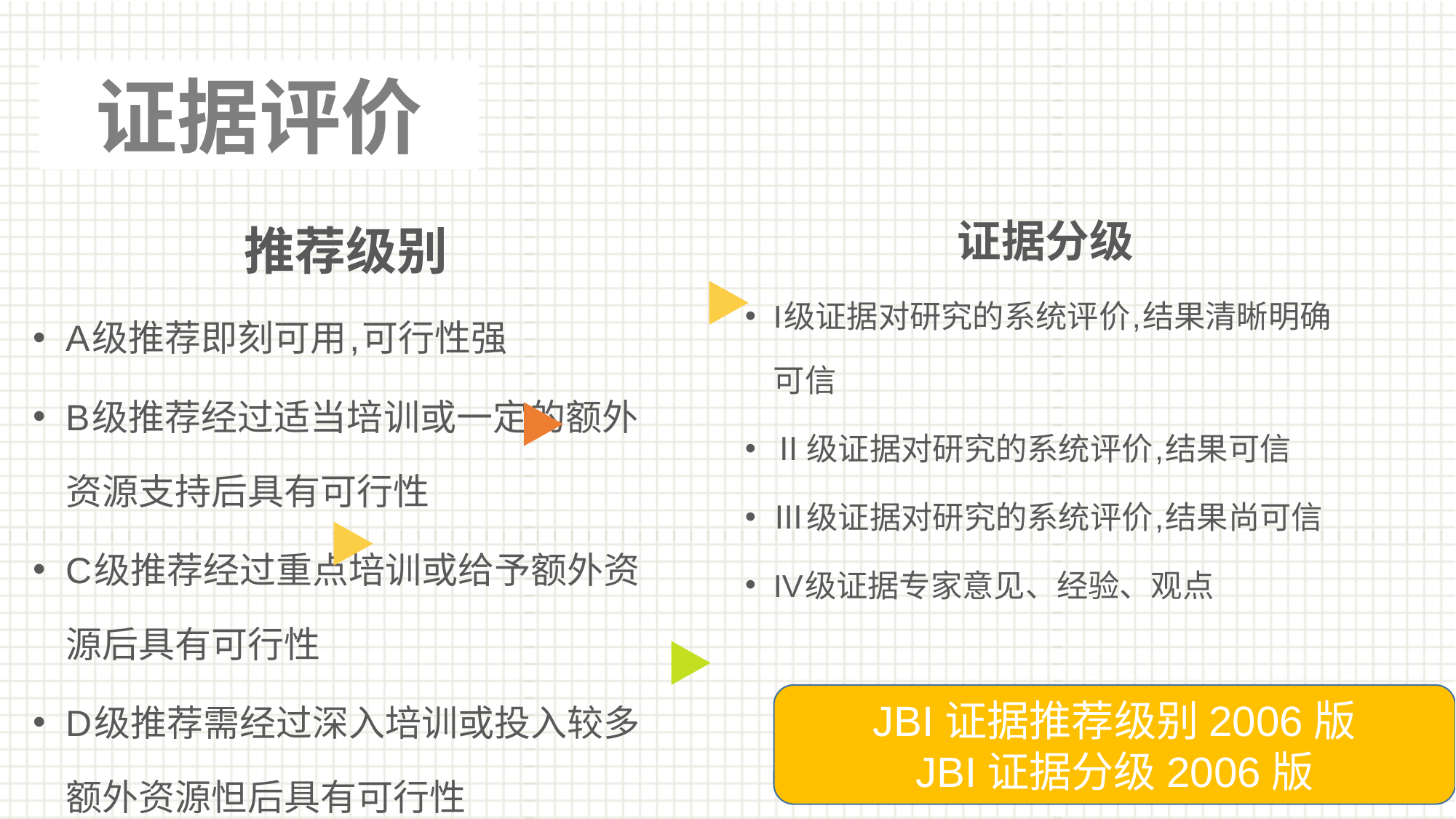

证据评价
推荐级别
A级推荐即刻可用,可行性强
B级推荐经过适当培训或一定的额外资源支持后具有可行性
C级推荐经过重点培训或给予额外资源后具有可行性
D级推荐需经过深入培训或投入较多额外资源怛后具有可行性
E级推荐不具可行性

证据分级
I级证据对研究的系统评价,结果清晰明确可信
Ⅱ级证据对研究的系统评价,结果可信
Ⅲ级证据对研究的系统评价,结果尚可信
IV级证据专家意见、经验、观点

JBI证据推荐级别2006版
JBI证据分级2006版